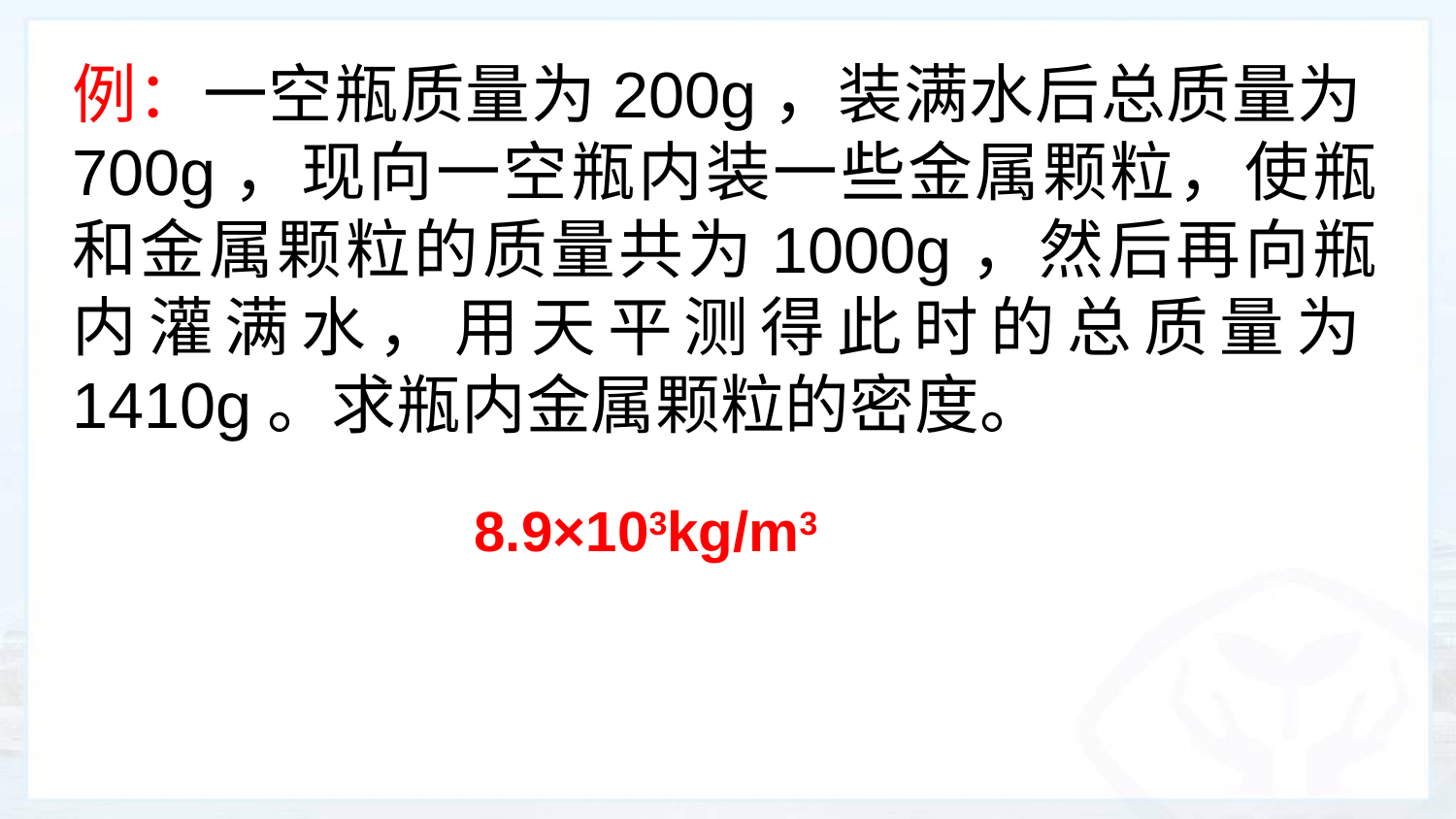

例：一空瓶质量为200g，装满水后总质量为700g，现向一空瓶内装一些金属颗粒，使瓶和金属颗粒的质量共为1000g，然后再向瓶内灌满水，用天平测得此时的总质量为1410g。求瓶内金属颗粒的密度。
8.9×103kg/m3